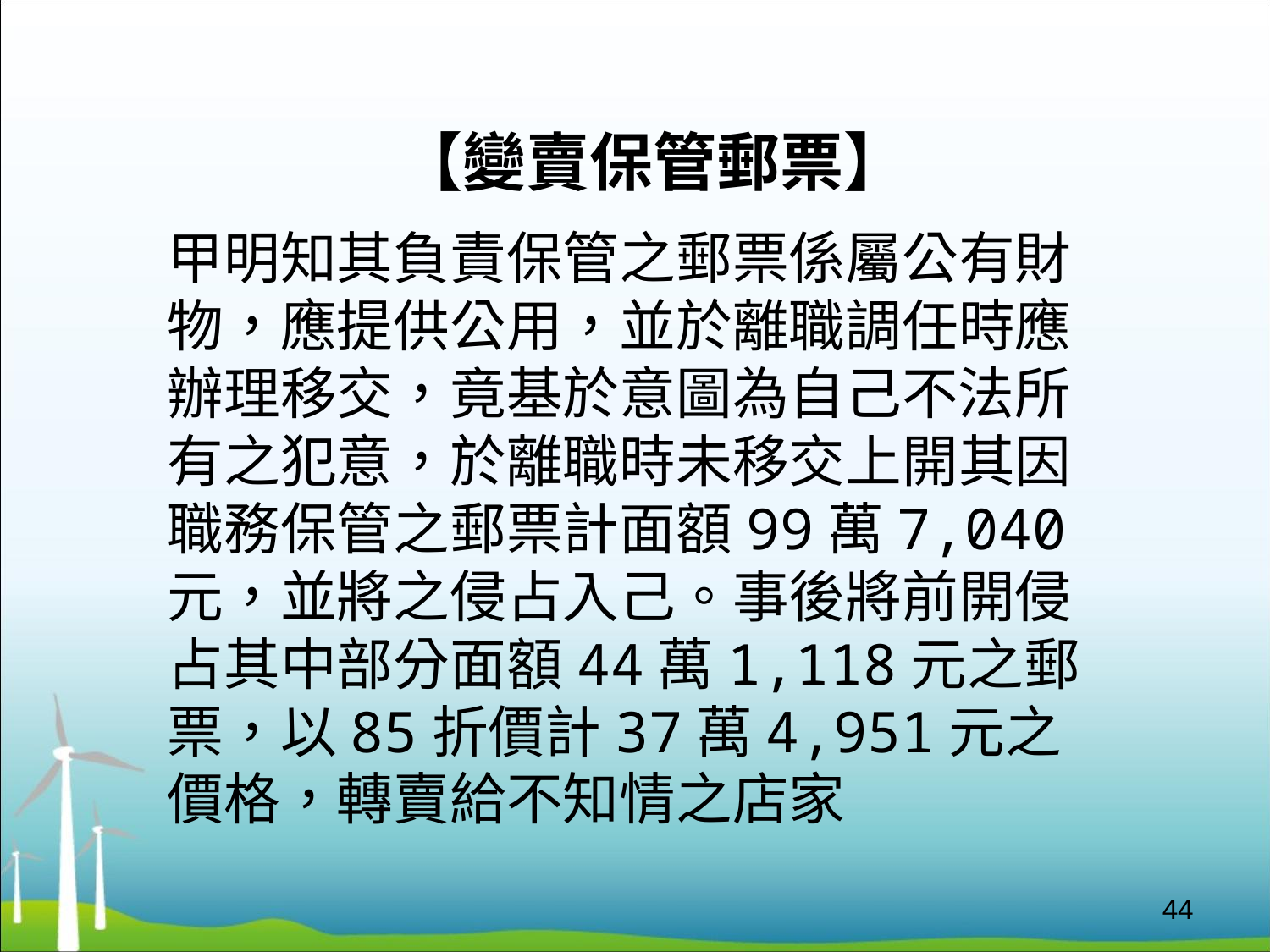

【變賣保管郵票】
甲明知其負責保管之郵票係屬公有財物，應提供公用，並於離職調任時應辦理移交，竟基於意圖為自己不法所有之犯意，於離職時未移交上開其因職務保管之郵票計面額99萬7,040元，並將之侵占入己。事後將前開侵占其中部分面額44萬1,118元之郵票，以85折價計37萬4,951元之價格，轉賣給不知情之店家
44